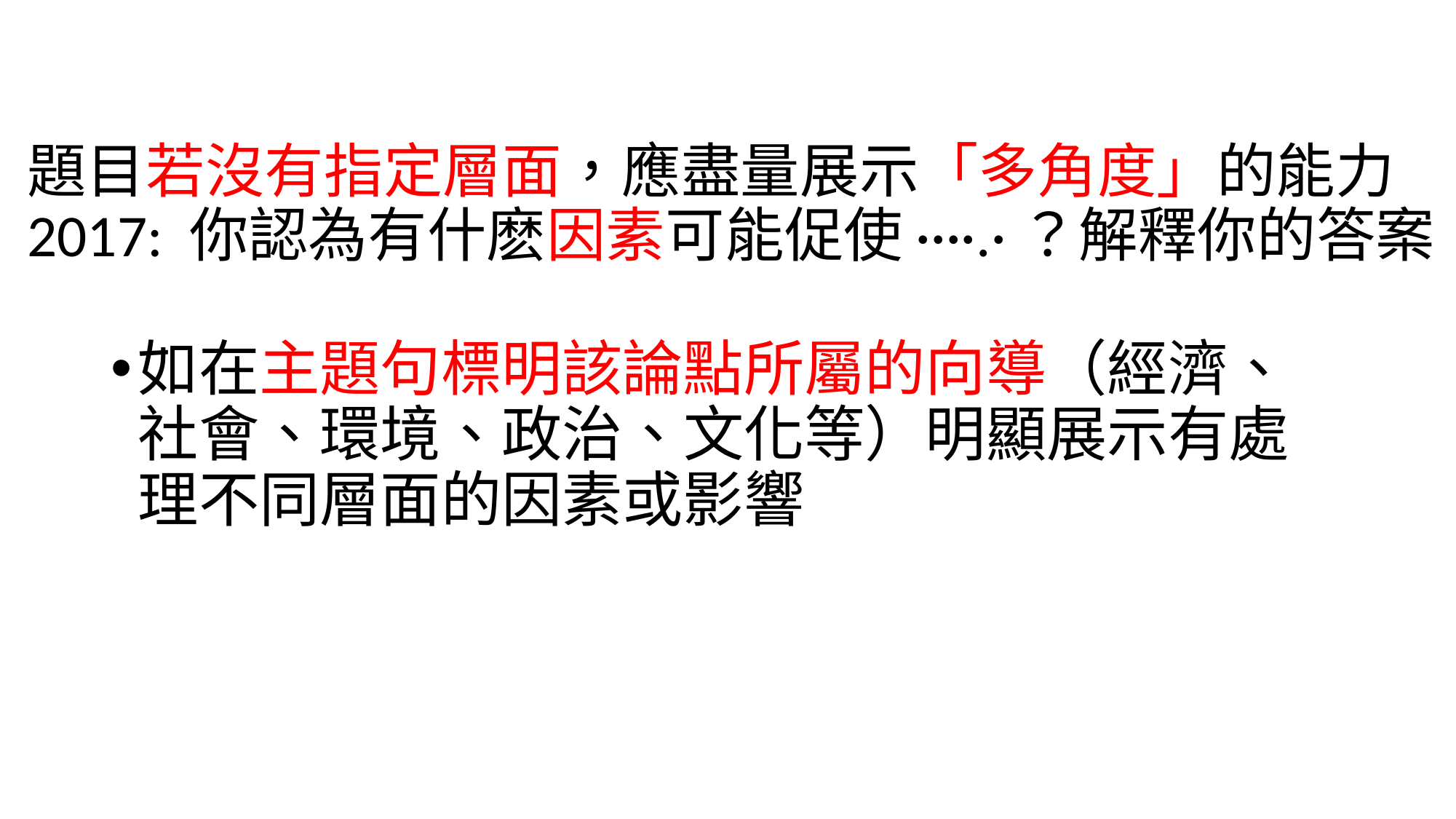

# 題目若沒有指定層面，應盡量展示「多角度」的能力 2017: 你認為有什麽因素可能促使····.·？解釋你的答案。
如在主題句標明該論點所屬的向導（經濟、社會、環境、政治、文化等）明顯展示有處理不同層面的因素或影響